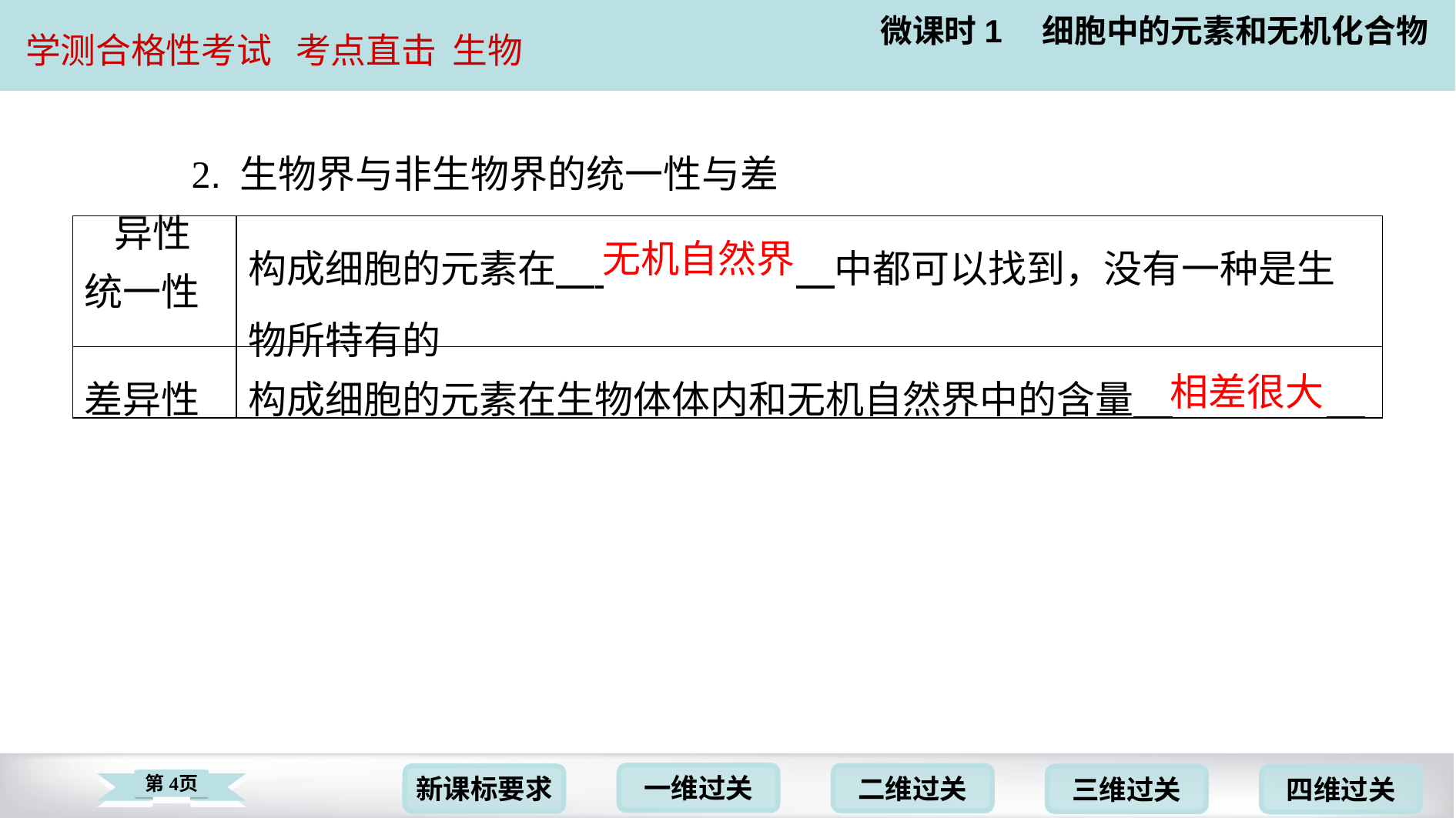

2. 生物界与非生物界的统一性与差异性
| 统一性 | 构成细胞的元素在 　 无机自然界　中都可以找到，没有一种是生物所特有的 |
| --- | --- |
| 差异性 | 构成细胞的元素在生物体体内和无机自然界中的含量 　相差很大 |
|  |  |
无机自然界
相差很大